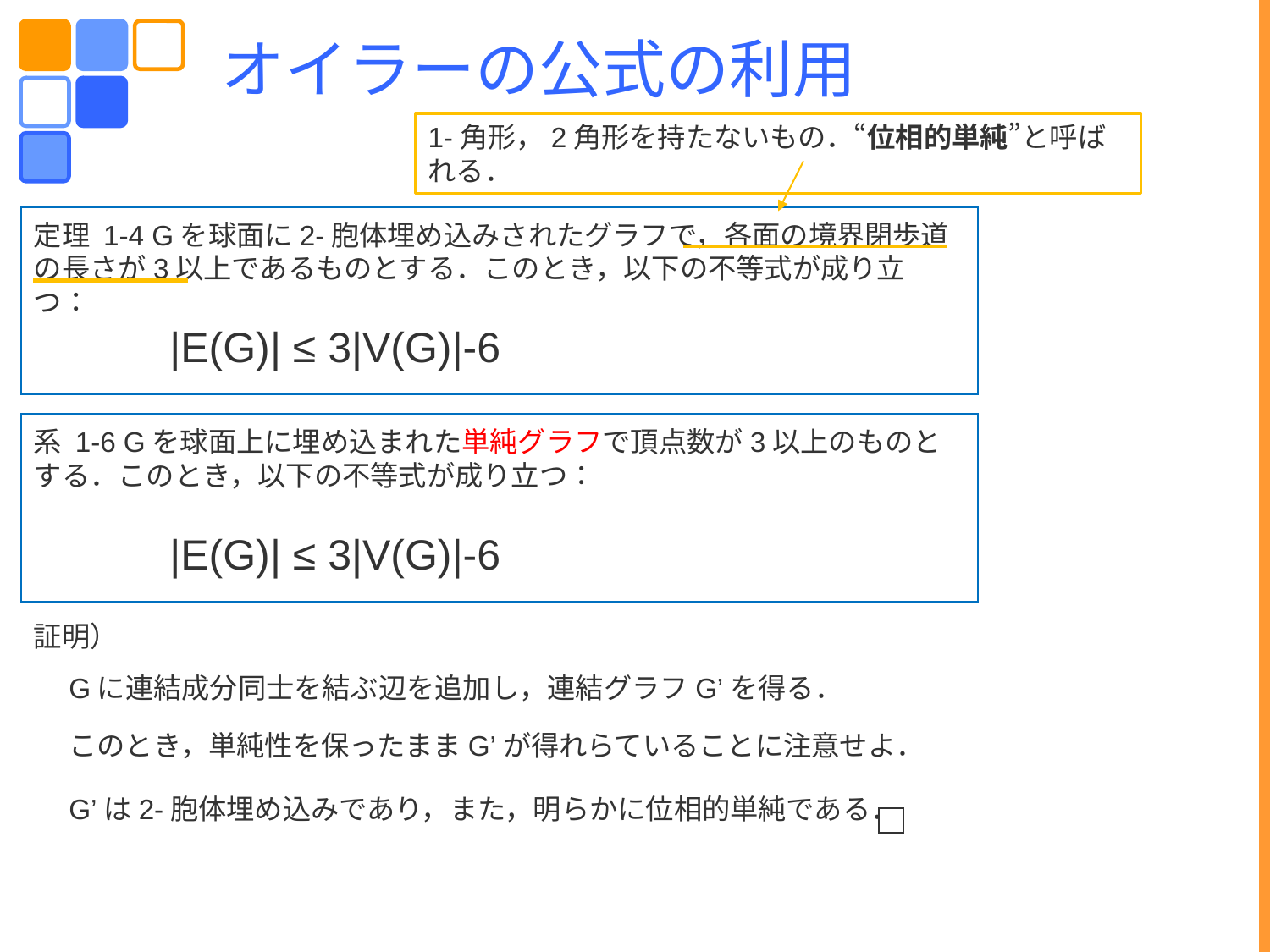

オイラーの公式の利用
1-角形，2角形を持たないもの．“位相的単純”と呼ばれる．

定理 1-4 Gを球面に2-胞体埋め込みされたグラフで，各面の境界閉歩道の長さが3以上であるものとする．このとき，以下の不等式が成り立つ：
 |E(G)| ≤ 3|V(G)|-6

系 1-6 Gを球面上に埋め込まれた単純グラフで頂点数が3以上のものとする．このとき，以下の不等式が成り立つ：
 |E(G)| ≤ 3|V(G)|-6
証明）
Gに連結成分同士を結ぶ辺を追加し，連結グラフG’を得る．
このとき，単純性を保ったままG’が得れらていることに注意せよ．
G’は2-胞体埋め込みであり，また，明らかに位相的単純である．